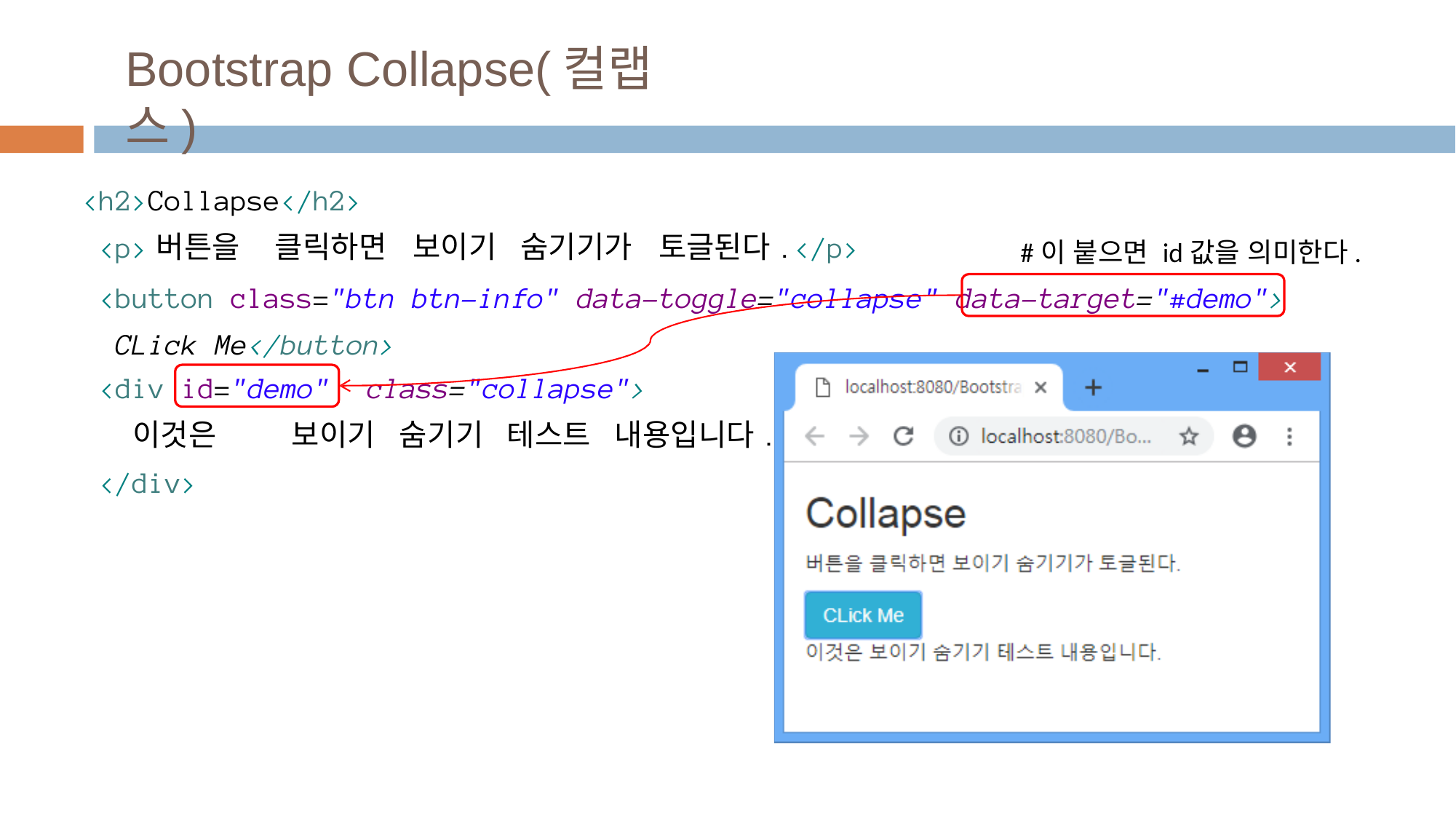

# Bootstrap Collapse(컬랩스)
<h2>Collapse</h2>
<p>버튼을	클릭하면	보이기	숨기기가	토글된다.</p>
<button class="btn btn-info" data-toggle="collapse" data-target="#demo">  CLick Me</button>
<div id="demo"	class="collapse">
이것은	보이기	숨기기	테스트	내용입니다.
</div>
#이 붙으면 id값을 의미한다.